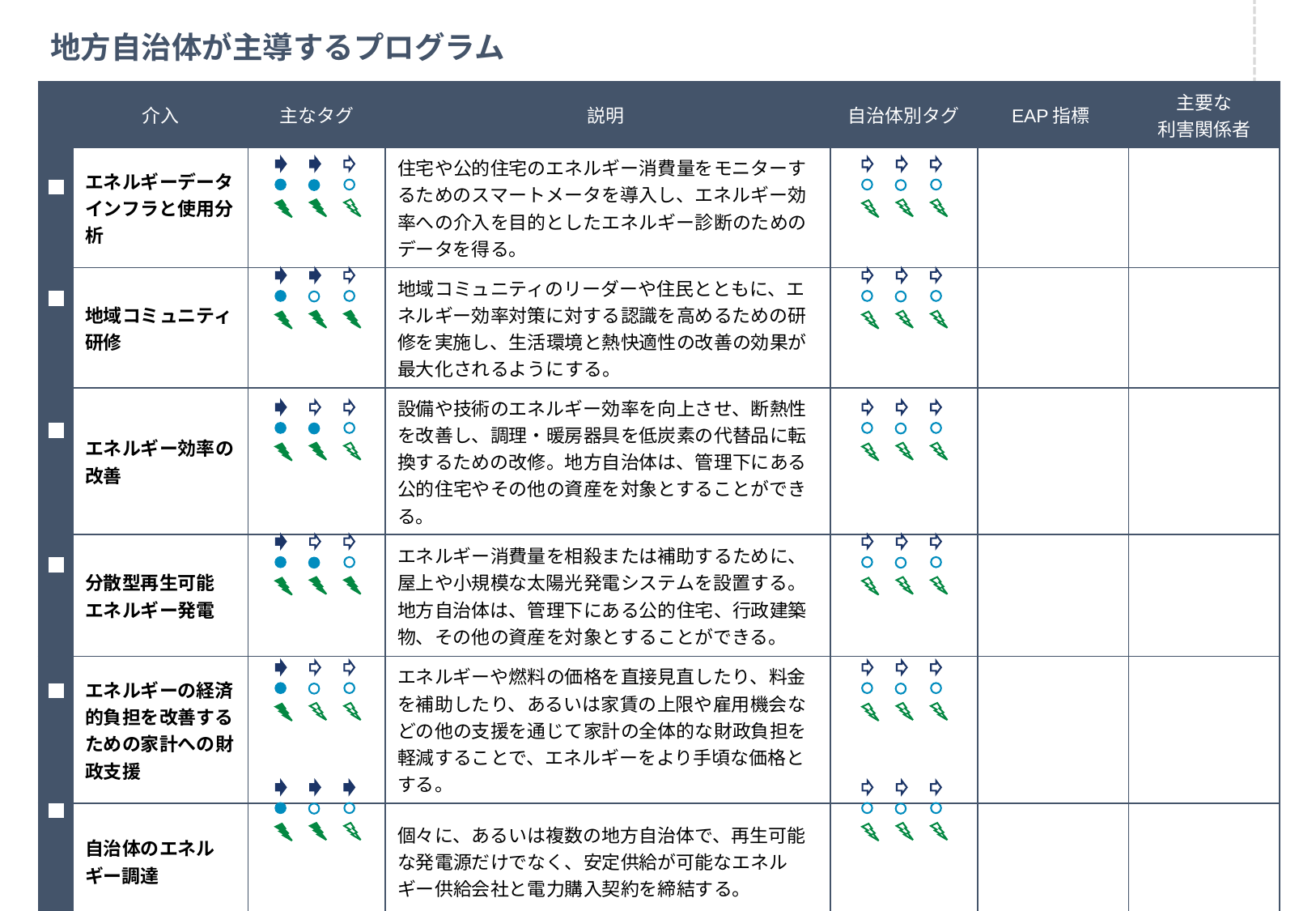

地方自治体が主導するプログラム
|  | 介入 | 主なタグ | 説明 | 自治体別タグ | EAP指標 | 主要な 利害関係者 |
| --- | --- | --- | --- | --- | --- | --- |
|  | エネルギーデータインフラと使用分析 |  | 住宅や公的住宅のエネルギー消費量をモニターするためのスマートメータを導入し、エネルギー効率への介入を目的としたエネルギー診断のためのデータを得る。 |  |  |  |
|  | 地域コミュニティ研修 |  | 地域コミュニティのリーダーや住民とともに、エネルギー効率対策に対する認識を高めるための研修を実施し、生活環境と熱快適性の改善の効果が最大化されるようにする。 |  |  |  |
|  | エネルギー効率の改善 |  | 設備や技術のエネルギー効率を向上させ、断熱性を改善し、調理・暖房器具を低炭素の代替品に転換するための改修。地方自治体は、管理下にある公的住宅やその他の資産を対象とすることができる。 |  |  |  |
|  | 分散型再生可能 エネルギー発電 |  | エネルギー消費量を相殺または補助するために、屋上や小規模な太陽光発電システムを設置する。地方自治体は、管理下にある公的住宅、行政建築物、その他の資産を対象とすることができる。 |  |  |  |
|  | エネルギーの経済的負担を改善するための家計への財政支援 |  | エネルギーや燃料の価格を直接見直したり、料金を補助したり、あるいは家賃の上限や雇用機会などの他の支援を通じて家計の全体的な財政負担を軽減することで、エネルギーをより手頃な価格とする。 |  |  |  |
|  | 自治体のエネルギー調達 |  | 個々に、あるいは複数の地方自治体で、再生可能な発電源だけでなく、安定供給が可能なエネルギー供給会社と電力購入契約を締結する。 |  |  |  |